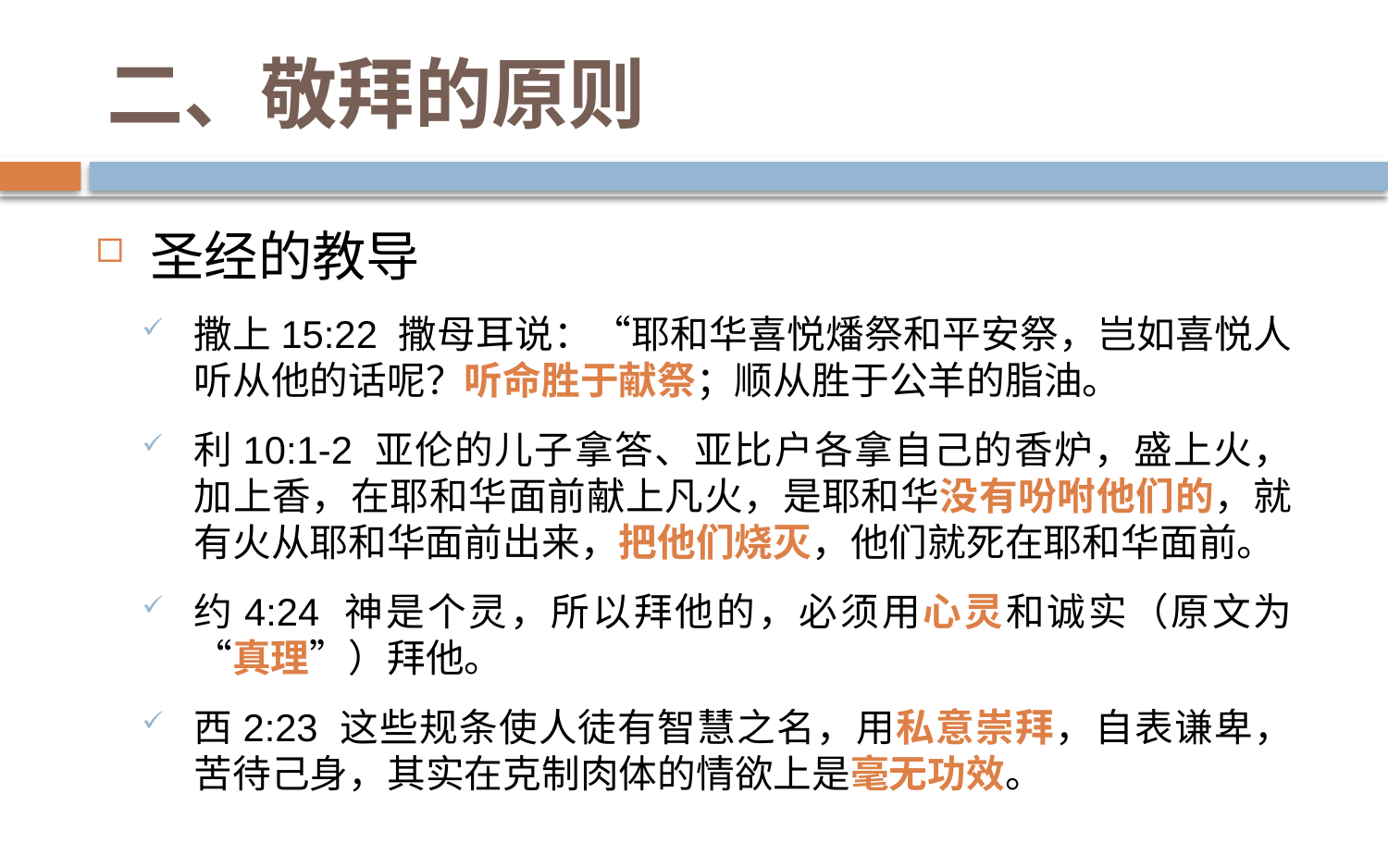

# 二、敬拜的原则
圣经的教导
撒上15:22 撒母耳说：“耶和华喜悦燔祭和平安祭，岂如喜悦人听从他的话呢？听命胜于献祭；顺从胜于公羊的脂油。
利10:1-2 亚伦的儿子拿答、亚比户各拿自己的香炉，盛上火，加上香，在耶和华面前献上凡火，是耶和华没有吩咐他们的，就有火从耶和华面前出来，把他们烧灭，他们就死在耶和华面前。
约4:24 神是个灵，所以拜他的，必须用心灵和诚实（原文为“真理”）拜他。
西2:23 这些规条使人徒有智慧之名，用私意崇拜，自表谦卑，苦待己身，其实在克制肉体的情欲上是毫无功效。